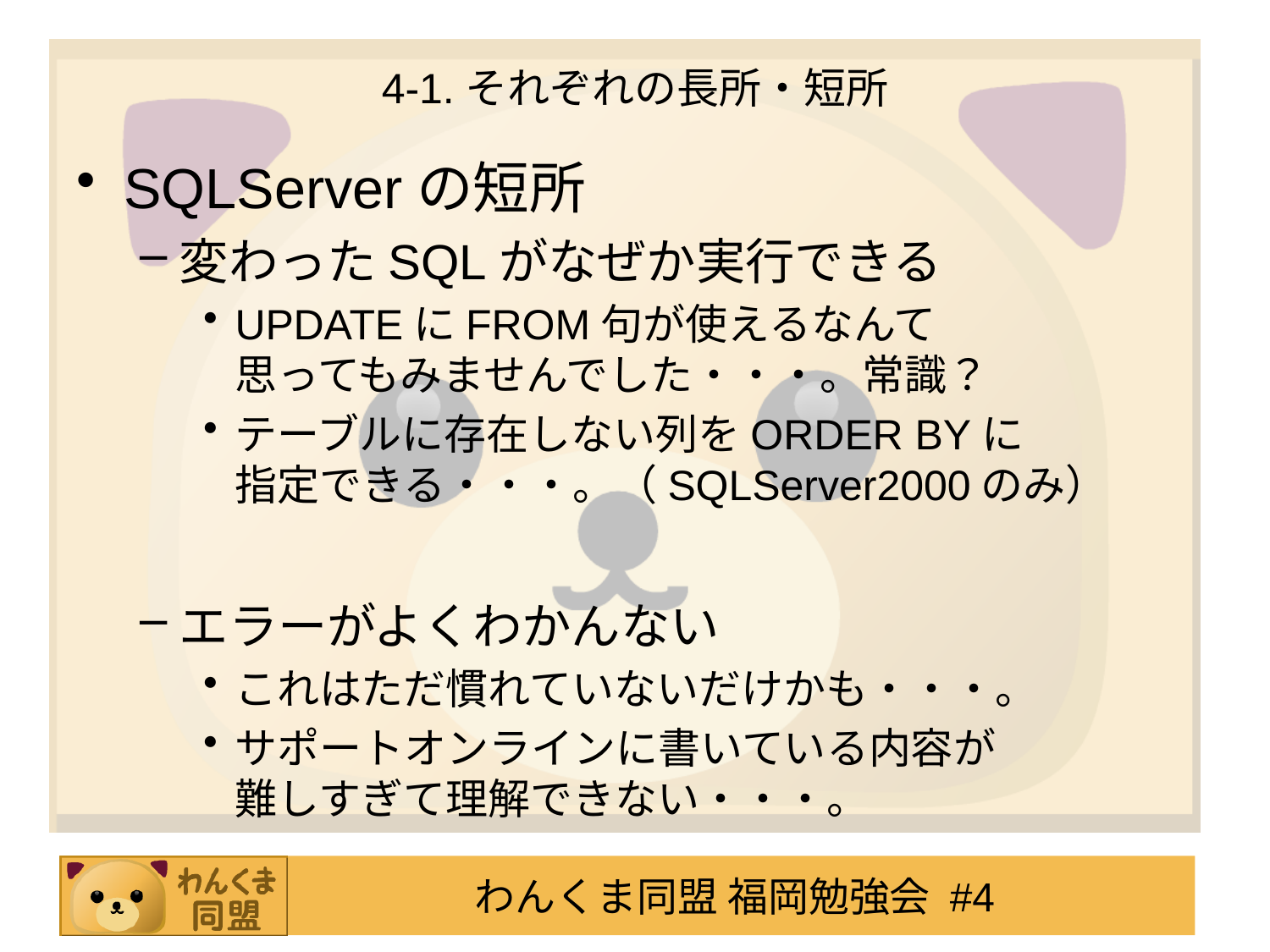

# 4-1.それぞれの長所・短所
SQLServerの短所
変わったSQLがなぜか実行できる
UPDATEにFROM句が使えるなんて
思ってもみませんでした・・・。常識？
テーブルに存在しない列をORDER BYに
指定できる・・・。（SQLServer2000のみ）

エラーがよくわかんない
これはただ慣れていないだけかも・・・。
サポートオンラインに書いている内容が
難しすぎて理解できない・・・。